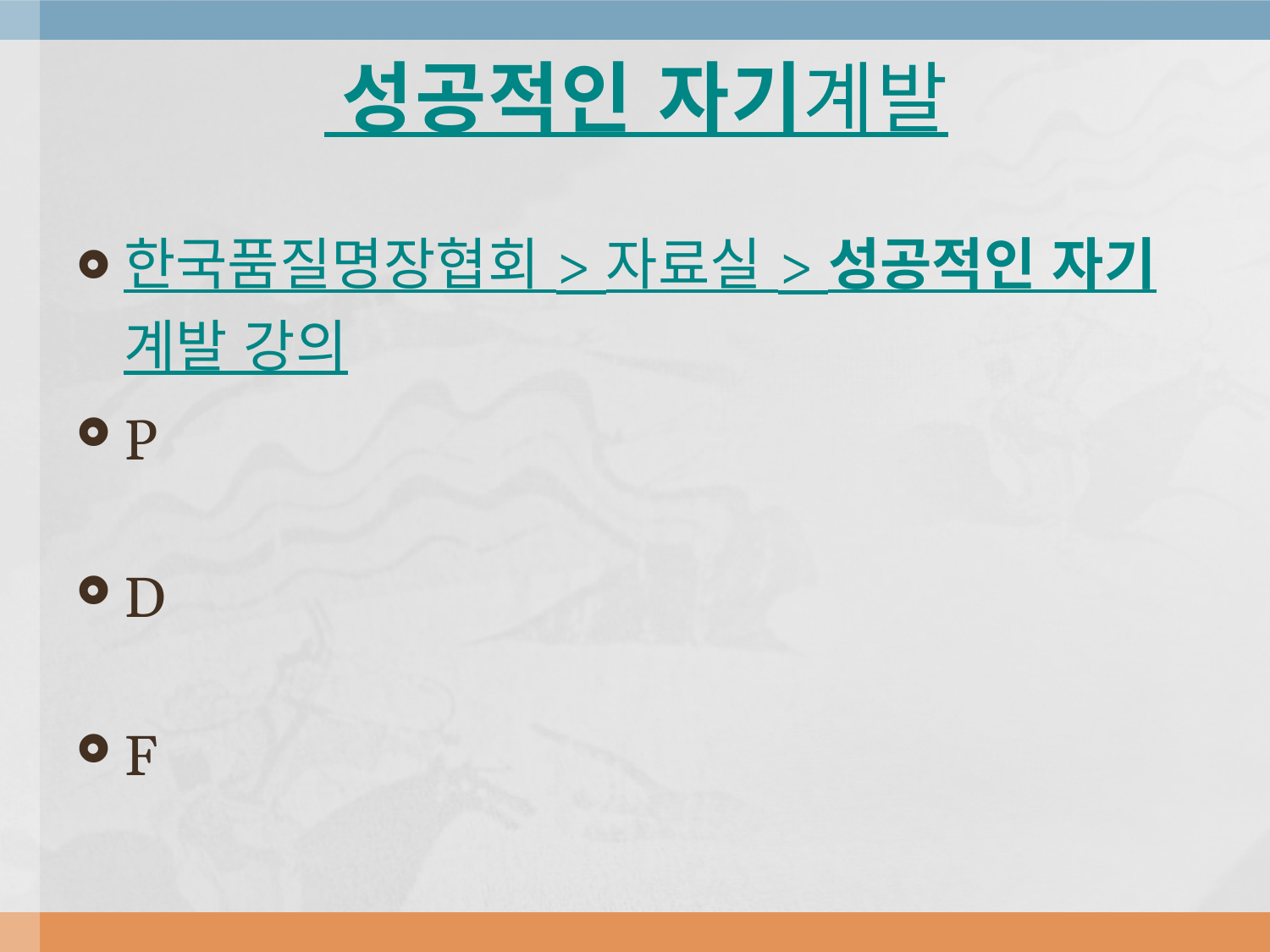

# 성공적인 자기계발
한국품질명장협회 > 자료실 > 성공적인 자기계발 강의
P

D

F